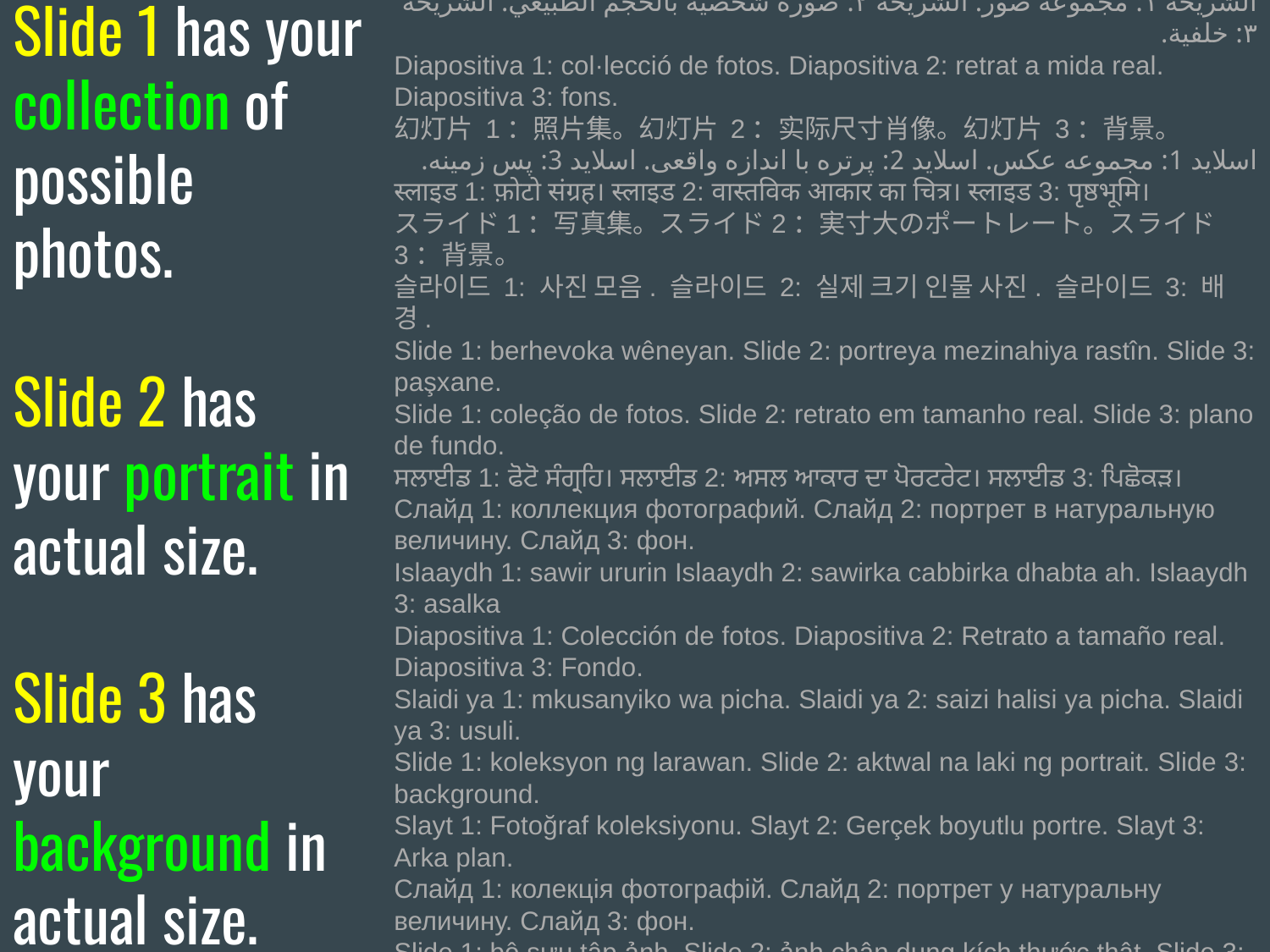

Slide 1 has your collection of possible photos.

Slide 2 has your portrait in actual size.

Slide 3 has your background in actual size.
ስላይድ 1፡ የፎቶ ስብስብ። ስላይድ 2፡ ትክክለኛው መጠን የቁም ሥዕል። ስላይድ 3፡ ዳራ።
الشريحة ١: مجموعة صور. الشريحة ٢: صورة شخصية بالحجم الطبيعي. الشريحة ٣: خلفية.
Diapositiva 1: col·lecció de fotos. Diapositiva 2: retrat a mida real. Diapositiva 3: fons.
幻灯片 1：照片集。幻灯片 2：实际尺寸肖像。幻灯片 3：背景。
اسلاید 1: مجموعه عکس. اسلاید 2: پرتره با اندازه واقعی. اسلاید 3: پس زمینه.
स्लाइड 1: फ़ोटो संग्रह। स्लाइड 2: वास्तविक आकार का चित्र। स्लाइड 3: पृष्ठभूमि।
スライド1：写真集。スライド2：実寸大のポートレート。スライド3：背景。
슬라이드 1: 사진 모음. 슬라이드 2: 실제 크기 인물 사진. 슬라이드 3: 배경.
Slide 1: berhevoka wêneyan. Slide 2: portreya mezinahiya rastîn. Slide 3: paşxane.
Slide 1: coleção de fotos. Slide 2: retrato em tamanho real. Slide 3: plano de fundo.
ਸਲਾਈਡ 1: ਫੋਟੋ ਸੰਗ੍ਰਹਿ। ਸਲਾਈਡ 2: ਅਸਲ ਆਕਾਰ ਦਾ ਪੋਰਟਰੇਟ। ਸਲਾਈਡ 3: ਪਿਛੋਕੜ।
Слайд 1: коллекция фотографий. Слайд 2: портрет в натуральную величину. Слайд 3: фон.
Islaaydh 1: sawir ururin Islaaydh 2: sawirka cabbirka dhabta ah. Islaaydh 3: asalka
Diapositiva 1: Colección de fotos. Diapositiva 2: Retrato a tamaño real. Diapositiva 3: Fondo.
Slaidi ya 1: mkusanyiko wa picha. Slaidi ya 2: saizi halisi ya picha. Slaidi ya 3: usuli.
Slide 1: koleksyon ng larawan. Slide 2: aktwal na laki ng portrait. Slide 3: background.
Slayt 1: Fotoğraf koleksiyonu. Slayt 2: Gerçek boyutlu portre. Slayt 3: Arka plan.
Слайд 1: колекція фотографій. Слайд 2: портрет у натуральну величину. Слайд 3: фон.
Slide 1: bộ sưu tập ảnh. Slide 2: ảnh chân dung kích thước thật. Slide 3: nền.